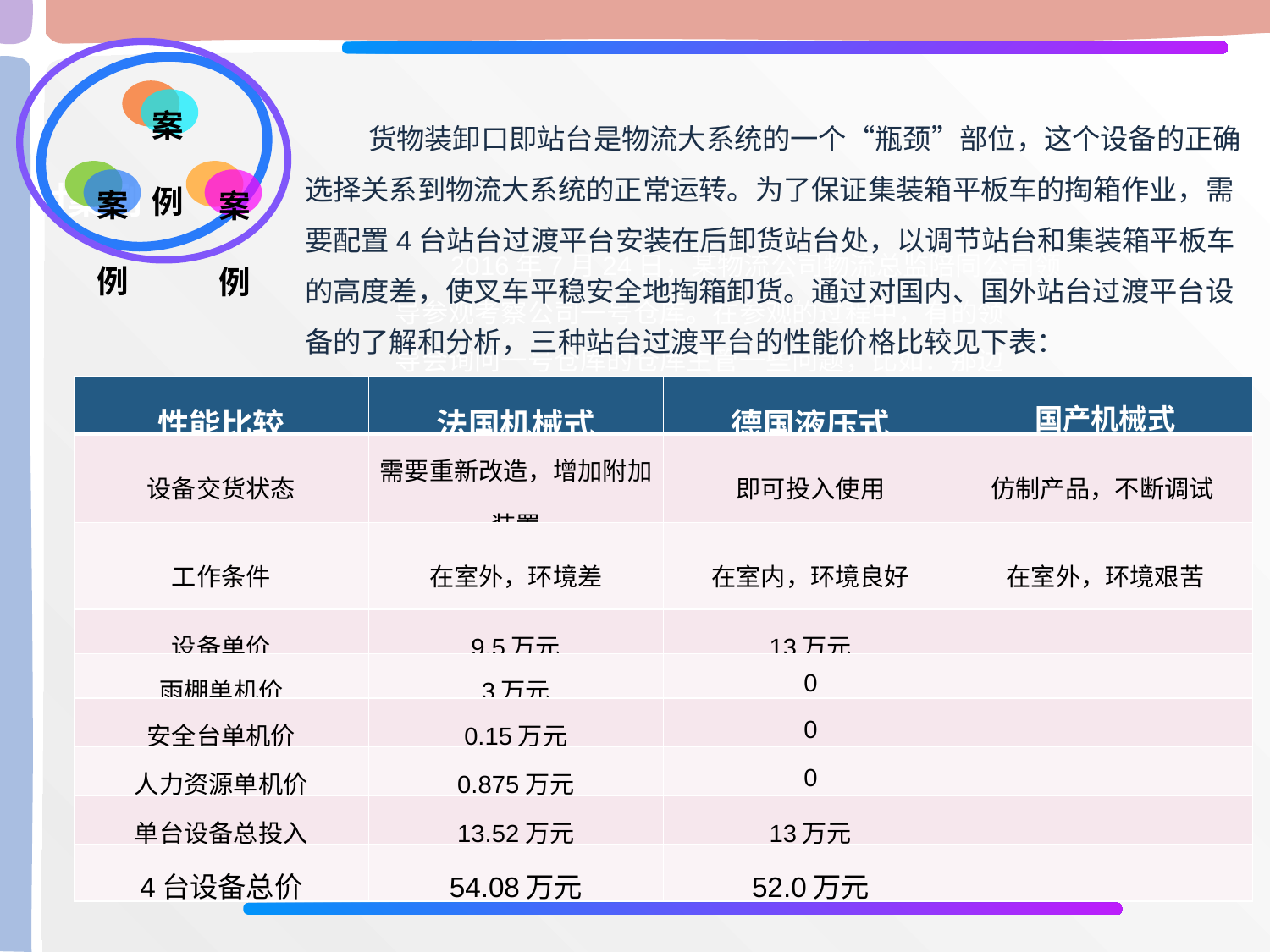

2016年7月24日，某物流公司物流总监陪同公司领
导参观考察公司一号仓库。在参观的过程中，有的领
导会询问一号仓库的仓库主管一些问题，比如：那边
的库存是什么、库存有多少等。请问这里所指的两个
库存含义相同吗？

案  例

案  例
案  例

货物装卸口即站台是物流大系统的一个“瓶颈”部位，这个设备的正确选择关系到物流大系统的正常运转。为了保证集装箱平板车的掏箱作业，需要配置4台站台过渡平台安装在后卸货站台处，以调节站台和集装箱平板车的高度差，使叉车平稳安全地掏箱卸货。通过对国内、国外站台过渡平台设备的了解和分析，三种站台过渡平台的性能价格比较见下表：

对案例
| 性能比较 | 法国机械式 | 德国液压式 | 国产机械式 |
| --- | --- | --- | --- |
| 设备交货状态 | 需要重新改造，增加附加装置 | 即可投入使用 | 仿制产品，不断调试 |
| 工作条件 | 在室外，环境差 | 在室内，环境良好 | 在室外，环境艰苦 |
| 设备单价 | 9.5万元 | 13万元 |  |
| 雨棚单机价 | 3万元 | 0 |  |
| 安全台单机价 | 0.15万元 | 0 |  |
| 人力资源单机价 | 0.875万元 | 0 |  |
| 单台设备总投入 | 13.52万元 | 13万元 |  |
| 4台设备总价 | 54.08万元 | 52.0万元 |  |